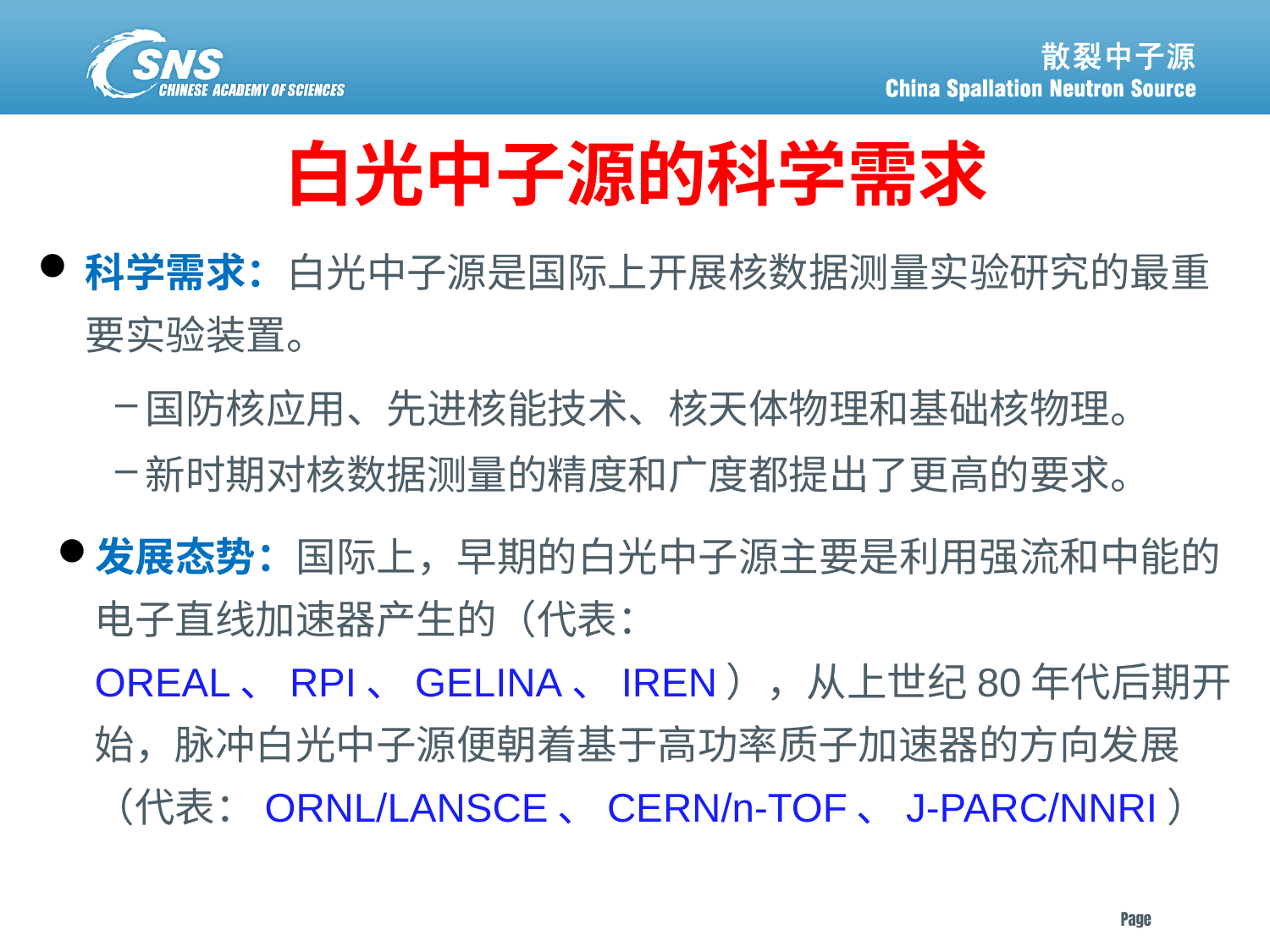

# 白光中子源的科学需求
科学需求：白光中子源是国际上开展核数据测量实验研究的最重要实验装置。
国防核应用、先进核能技术、核天体物理和基础核物理。
新时期对核数据测量的精度和广度都提出了更高的要求。
发展态势：国际上，早期的白光中子源主要是利用强流和中能的电子直线加速器产生的（代表：OREAL、RPI、GELINA、IREN），从上世纪80年代后期开始，脉冲白光中子源便朝着基于高功率质子加速器的方向发展（代表：ORNL/LANSCE、CERN/n-TOF、J-PARC/NNRI）